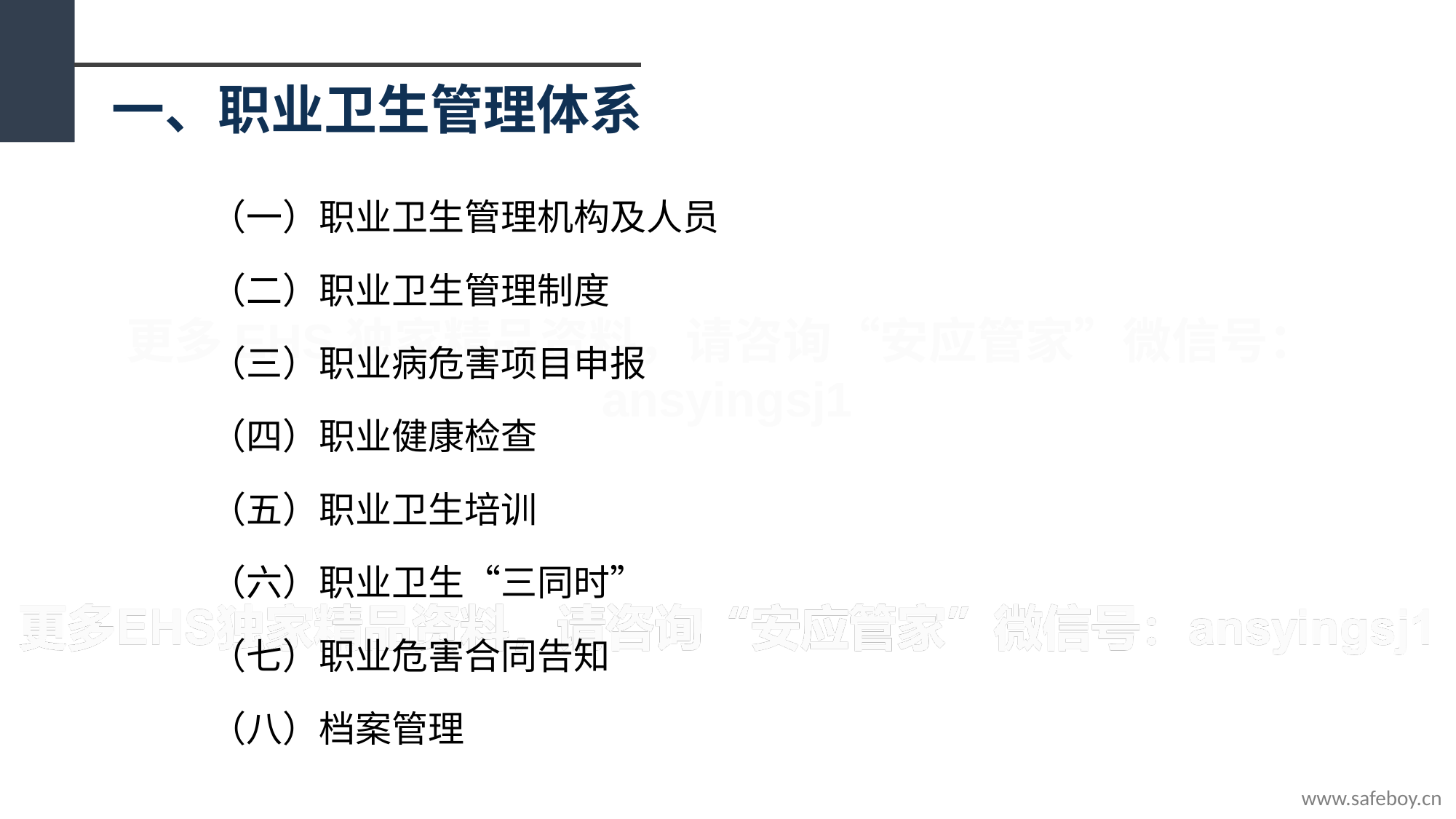

一、职业卫生管理体系
（一）职业卫生管理机构及人员
（二）职业卫生管理制度
（三）职业病危害项目申报
（四）职业健康检查
（五）职业卫生培训
（六）职业卫生“三同时”
（七）职业危害合同告知
（八）档案管理